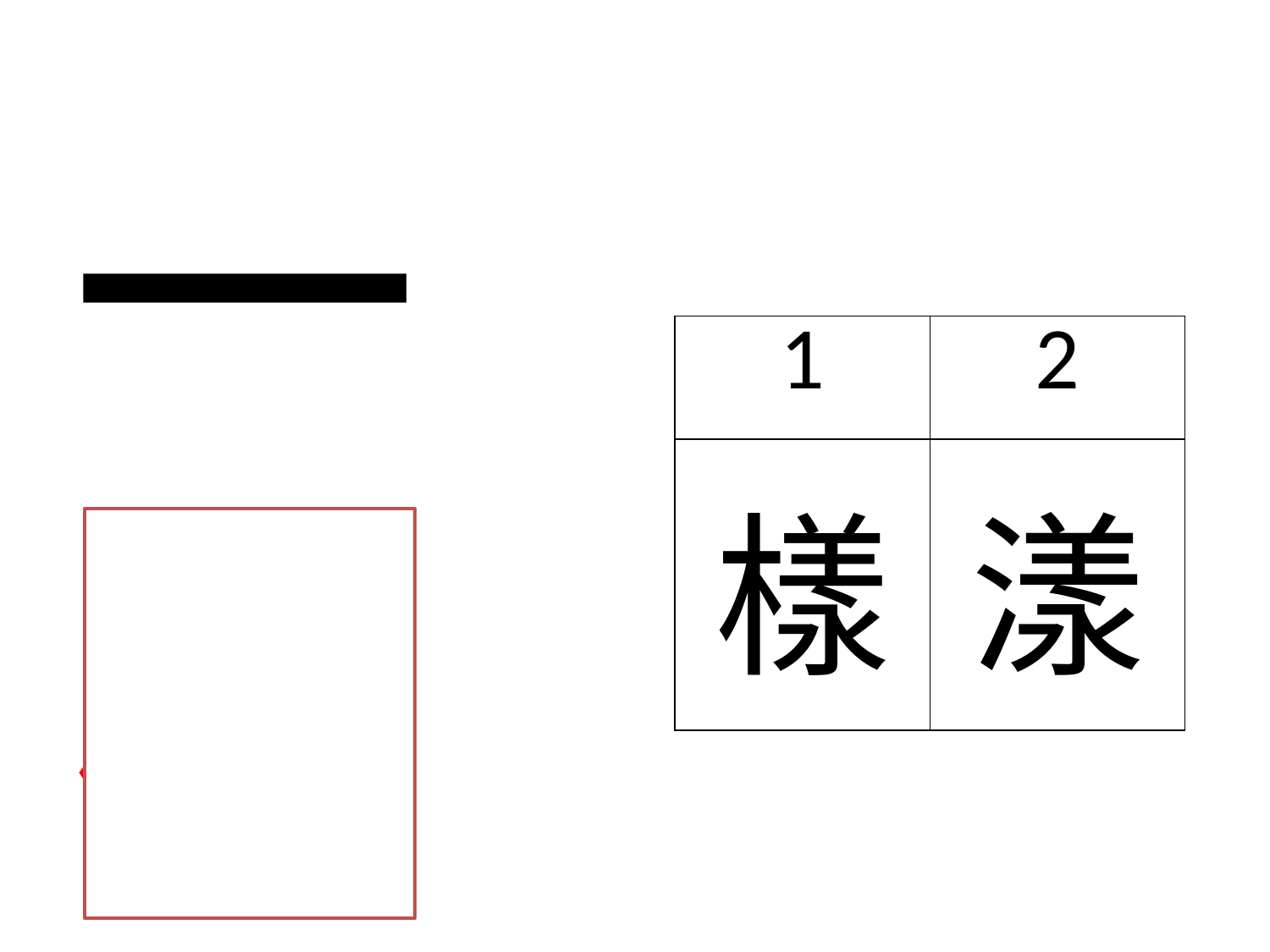

一

| 1 | 2 |
| --- | --- |
| 樣 | 漾 |
樣